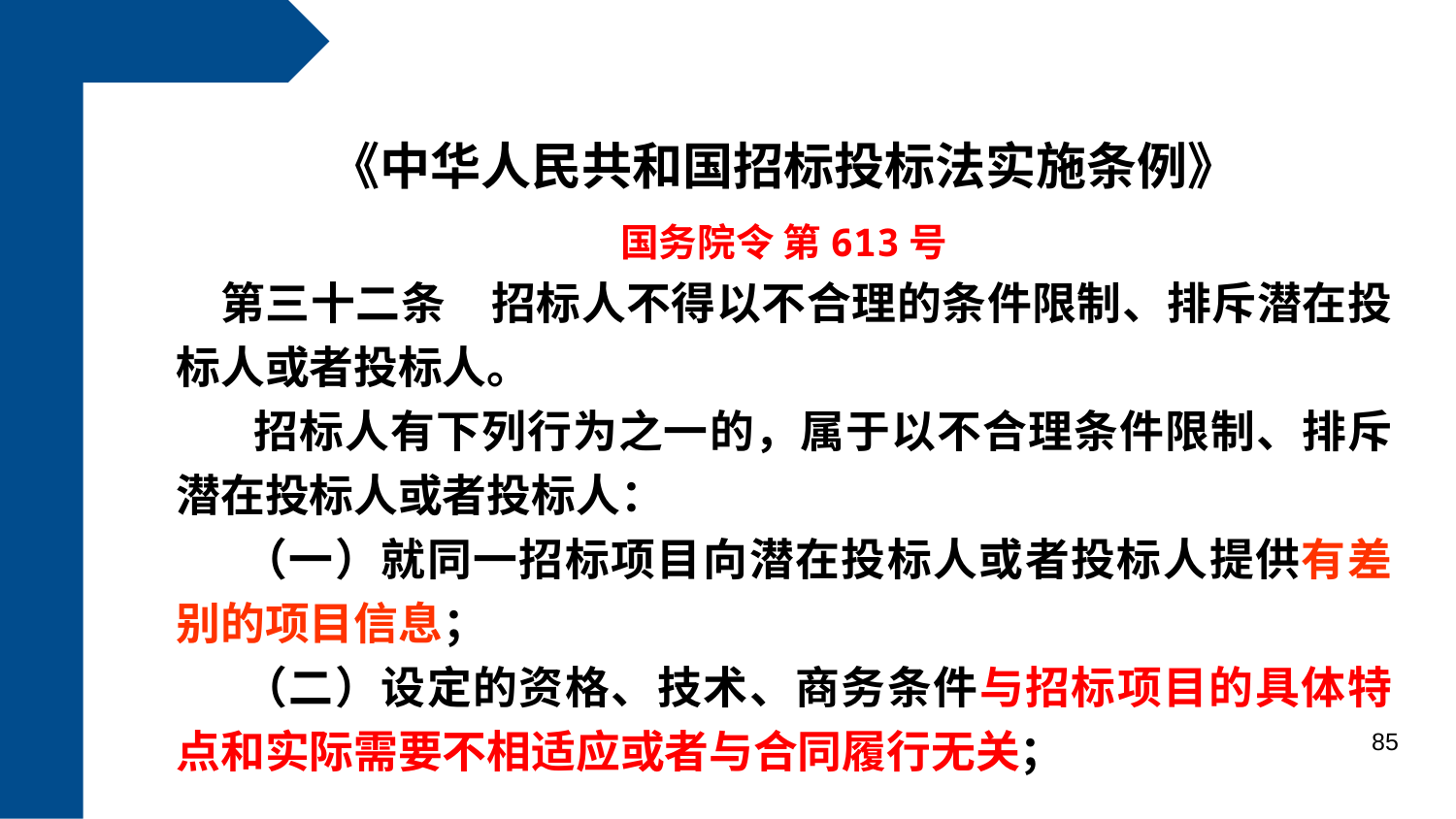

《中华人民共和国招标投标法实施条例》
国务院令 第613号
第三十二条　招标人不得以不合理的条件限制、排斥潜在投标人或者投标人。
  招标人有下列行为之一的，属于以不合理条件限制、排斥潜在投标人或者投标人：
 （一）就同一招标项目向潜在投标人或者投标人提供有差别的项目信息；
 （二）设定的资格、技术、商务条件与招标项目的具体特点和实际需要不相适应或者与合同履行无关；
85